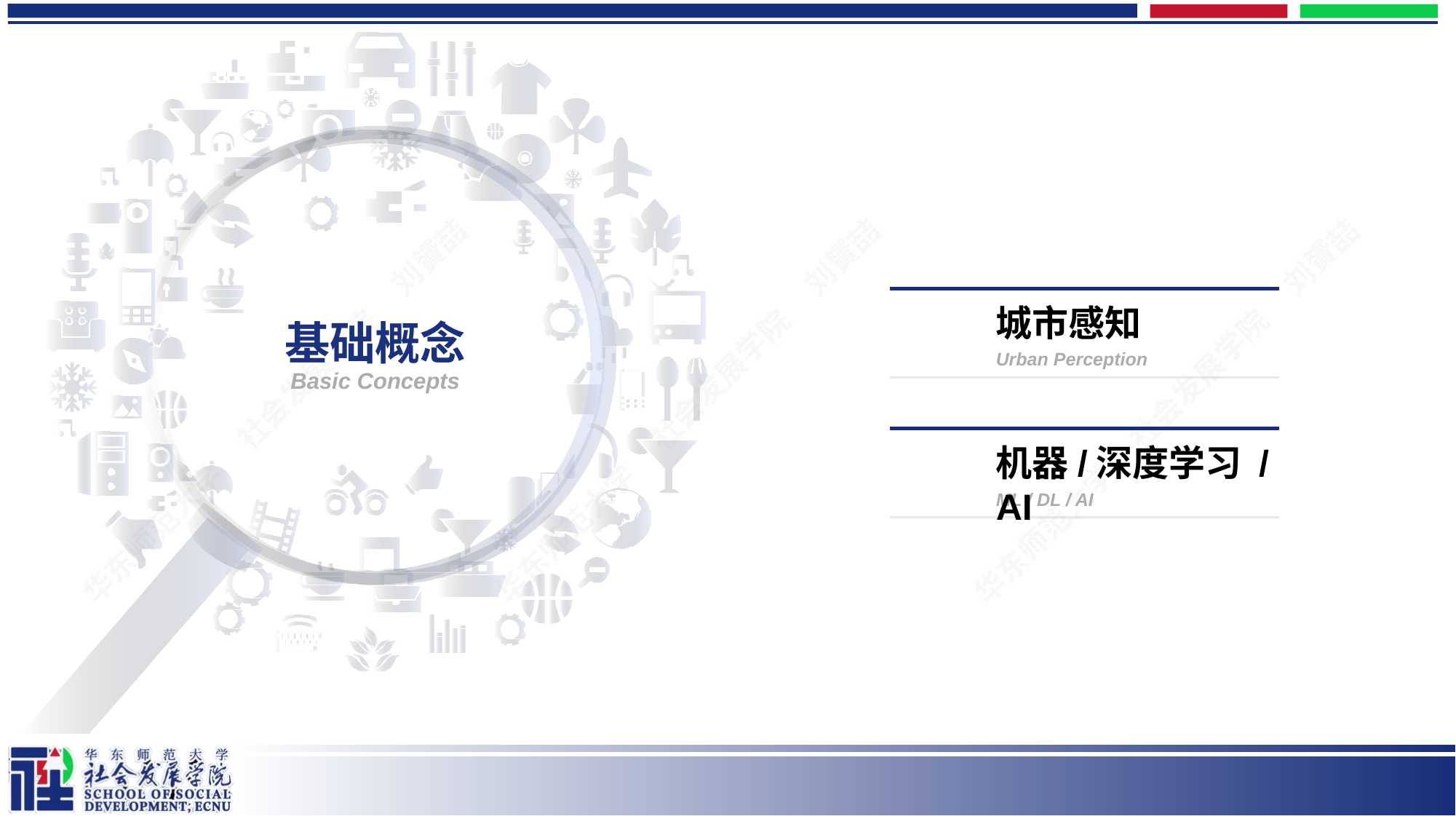

城市感知
Urban Perception
概念 1

# 基础概念 Basic Concepts
机器/深度学习 / AI
ML / DL / AI
概念 2